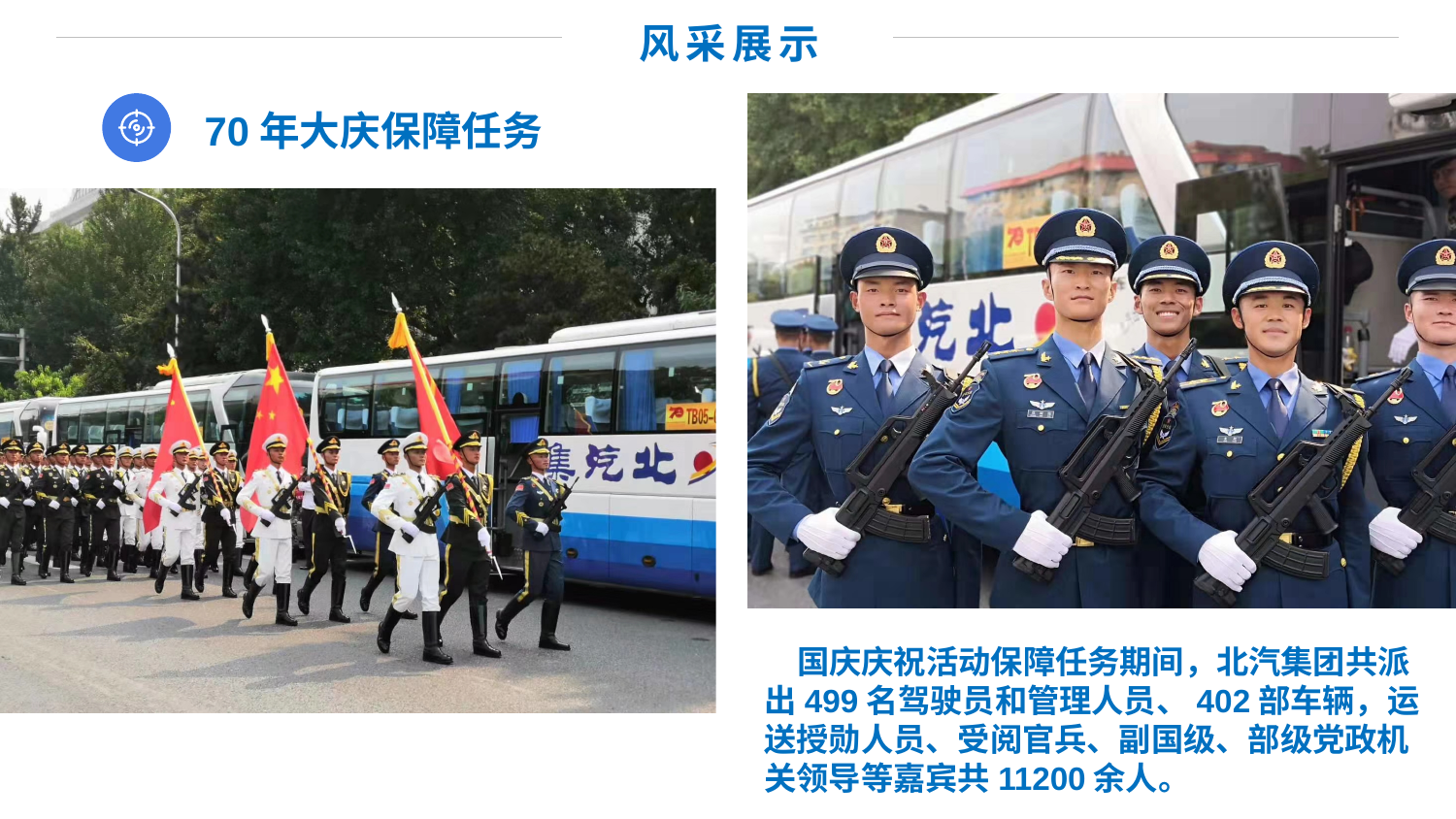

风采展示

70年大庆保障任务

    国庆庆祝活动保障任务期间，北汽集团共派出499名驾驶员和管理人员、402部车辆，运送授勋人员、受阅官兵、副国级、部级党政机关领导等嘉宾共11200余人。